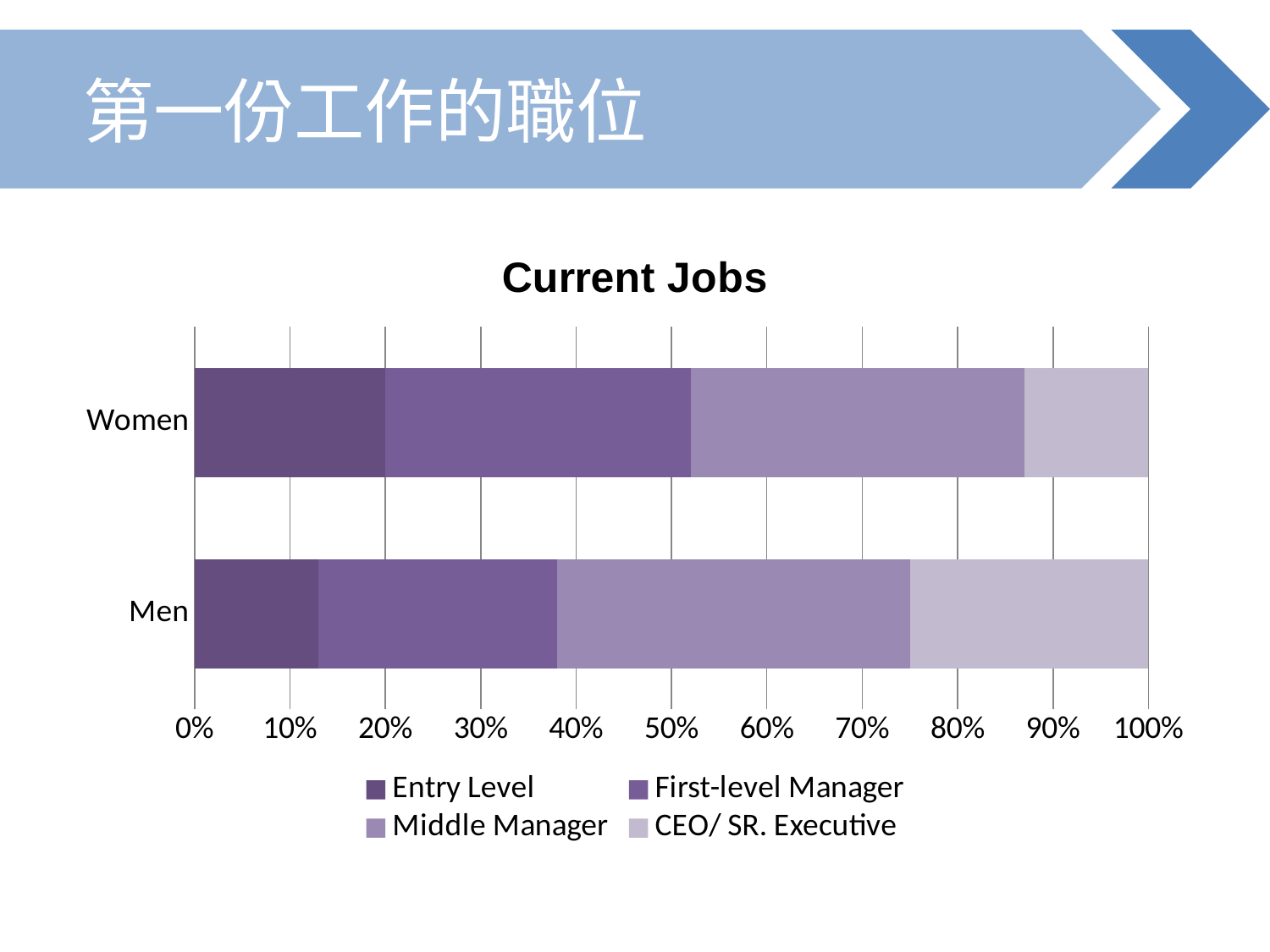

第一份工作的職位

### Chart: Current Jobs

| Category | Entry Level | First-level Manager | Middle Manager | CEO/ SR. Executive |
|---|---|---|---|---|
| Men | 13.0 | 25.0 | 37.0 | 25.0 |
| Women | 20.0 | 32.0 | 35.0 | 13.0 |